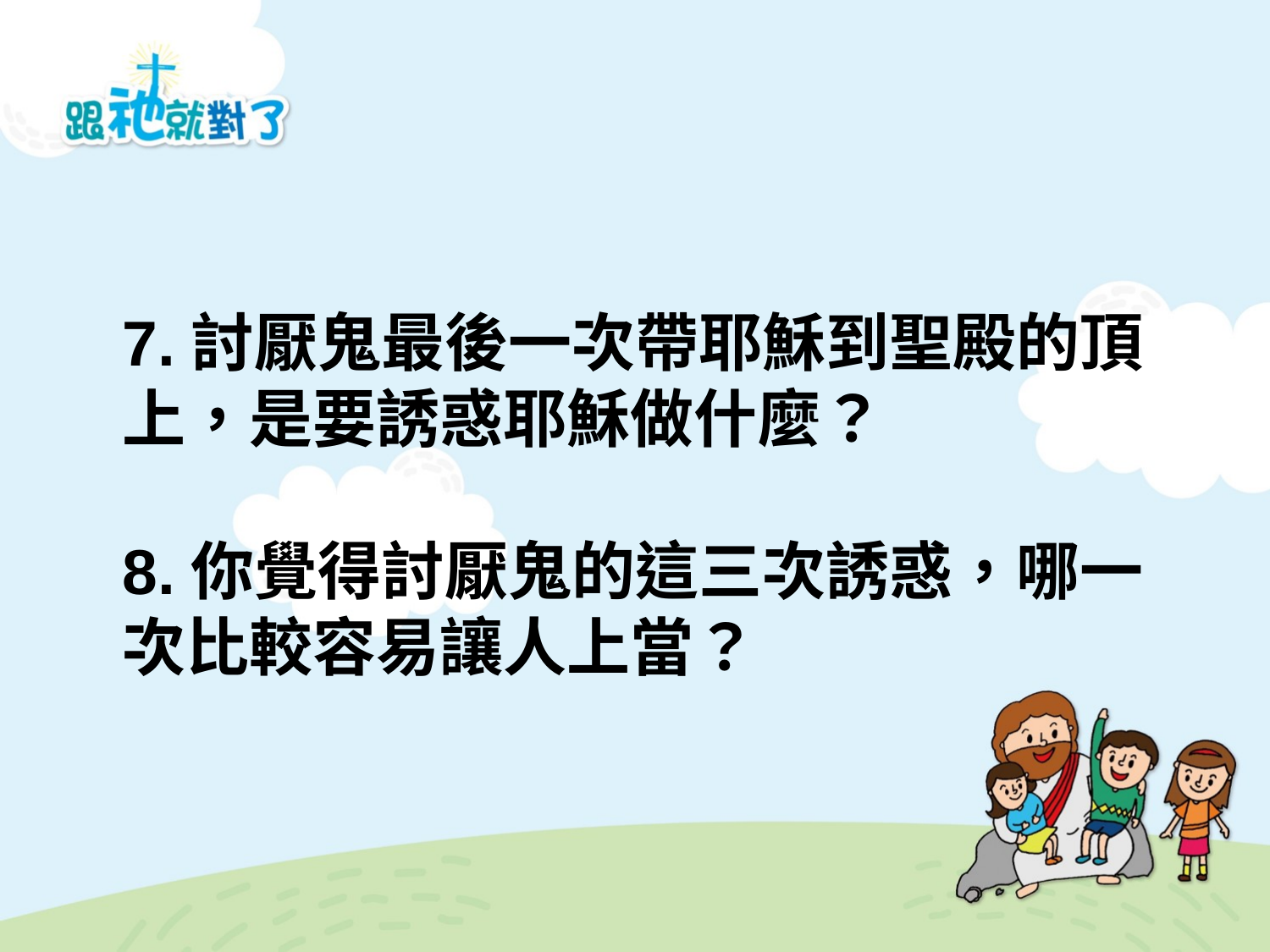

7.討厭鬼最後一次帶耶穌到聖殿的頂上，是要誘惑耶穌做什麼？

8.你覺得討厭鬼的這三次誘惑，哪一次比較容易讓人上當？